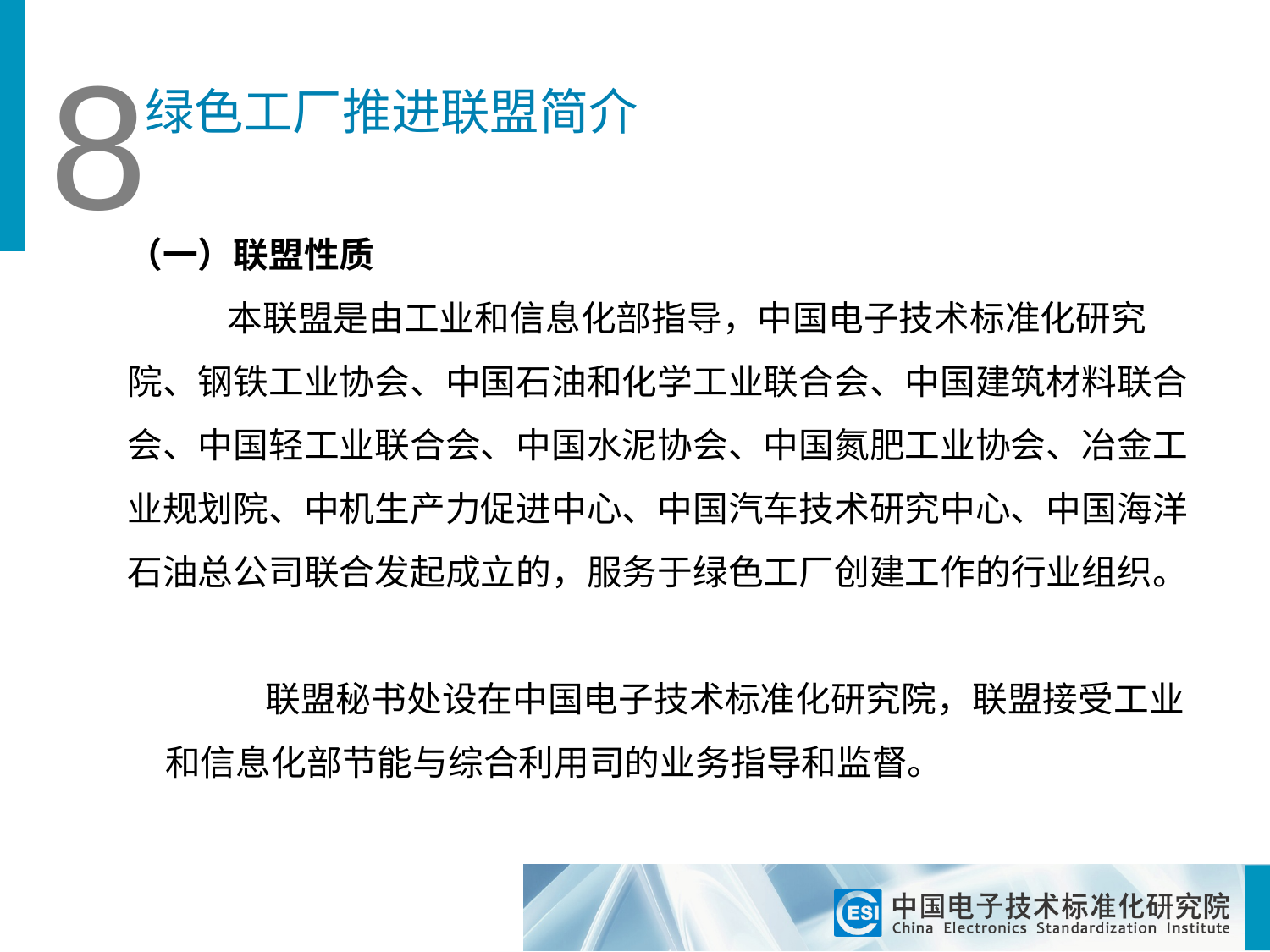

8
绿色工厂推进联盟简介
（一）联盟性质
本联盟是由工业和信息化部指导，中国电子技术标准化研究院、钢铁工业协会、中国石油和化学工业联合会、中国建筑材料联合会、中国轻工业联合会、中国水泥协会、中国氮肥工业协会、冶金工业规划院、中机生产力促进中心、中国汽车技术研究中心、中国海洋石油总公司联合发起成立的，服务于绿色工厂创建工作的行业组织。

联盟秘书处设在中国电子技术标准化研究院，联盟接受工业和信息化部节能与综合利用司的业务指导和监督。